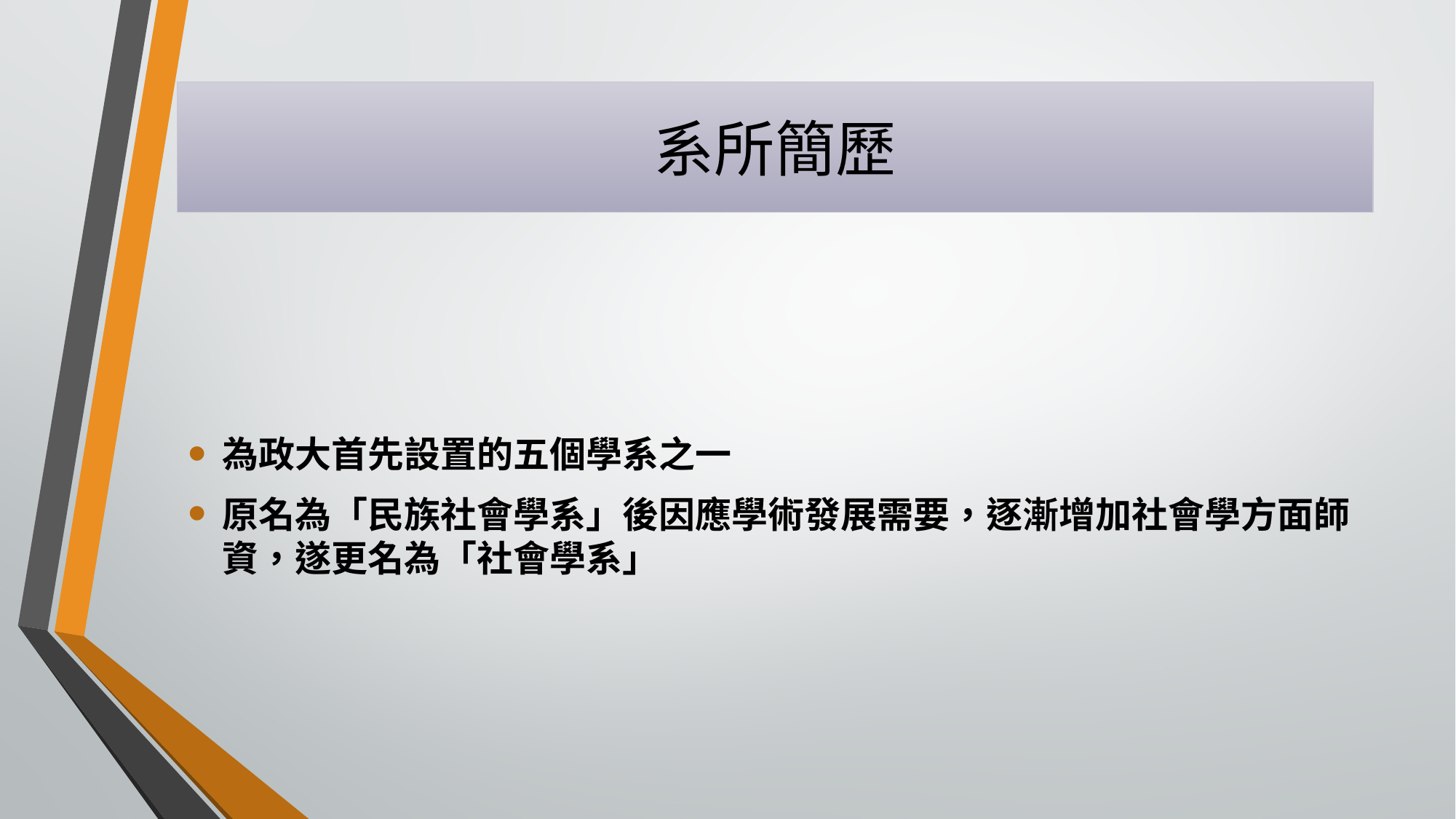

# 系所簡歷
為政大首先設置的五個學系之一
原名為「民族社會學系」後因應學術發展需要，逐漸增加社會學方面師資，遂更名為「社會學系」